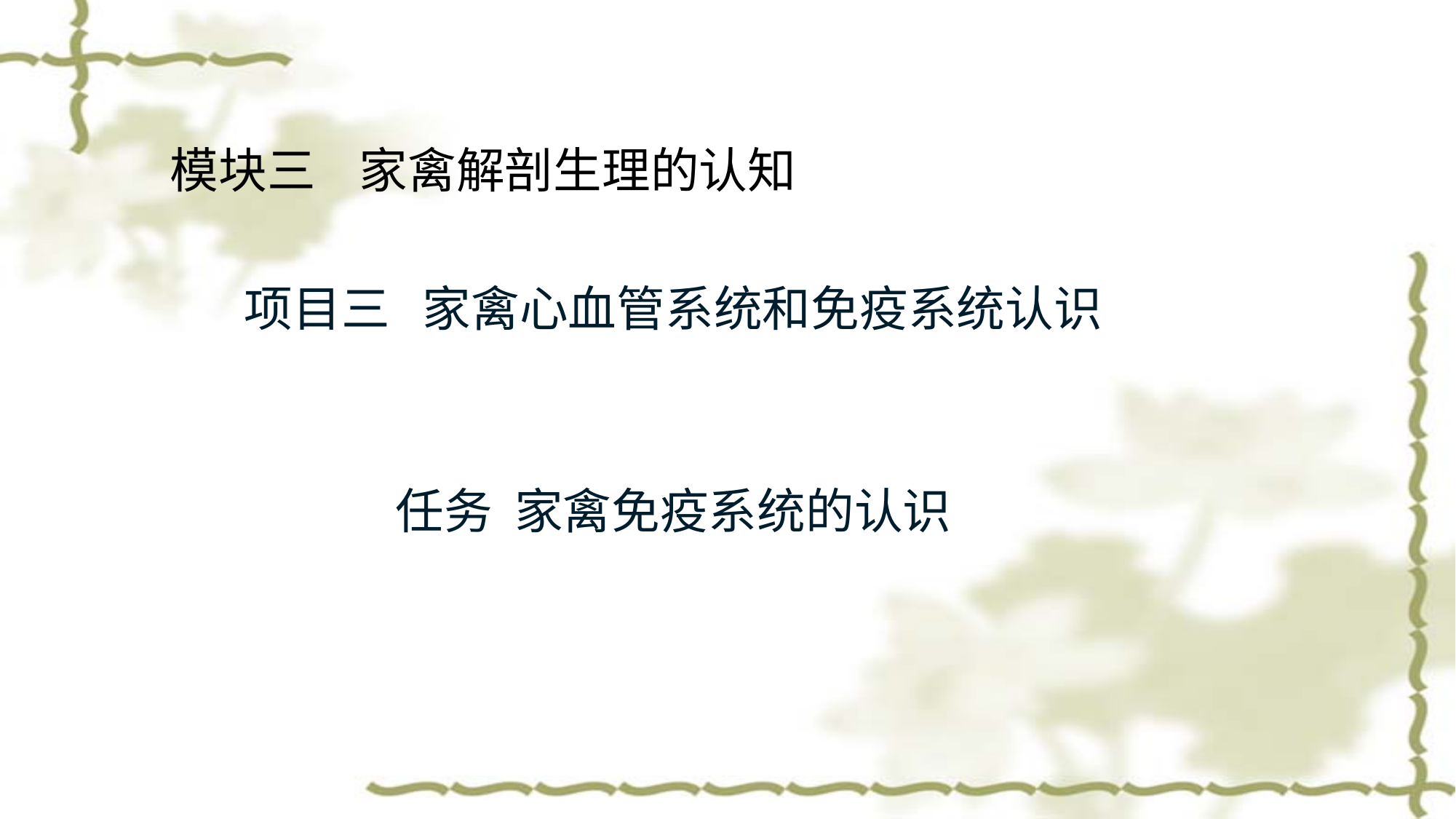

模块三    家禽解剖生理的认知
项目三   家禽心血管系统和免疫系统认识

任务  家禽免疫系统的认识